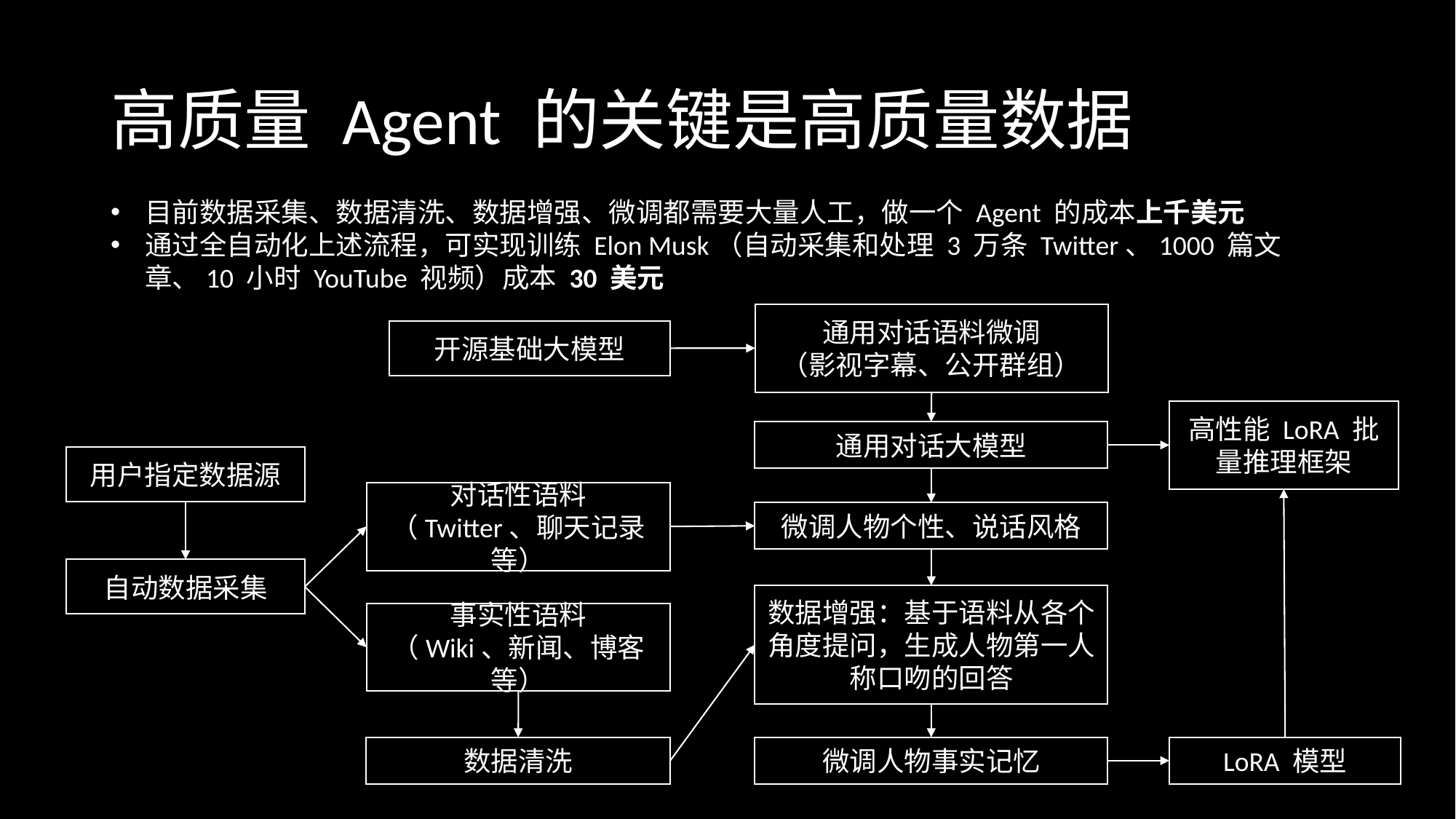

# 高质量 Agent 的关键是高质量数据
目前数据采集、数据清洗、数据增强、微调都需要大量人工，做一个 Agent 的成本上千美元
通过全自动化上述流程，可实现训练 Elon Musk（自动采集和处理 3 万条 Twitter、1000 篇文章、10 小时 YouTube 视频）成本 30 美元
通用对话语料微调
（影视字幕、公开群组）
开源基础大模型
高性能 LoRA 批量推理框架
通用对话大模型
用户指定数据源
对话性语料
（Twitter、聊天记录等）
微调人物个性、说话风格
自动数据采集
数据增强：基于语料从各个角度提问，生成人物第一人称口吻的回答
事实性语料
（Wiki、新闻、博客等）
数据清洗
LoRA 模型
微调人物事实记忆